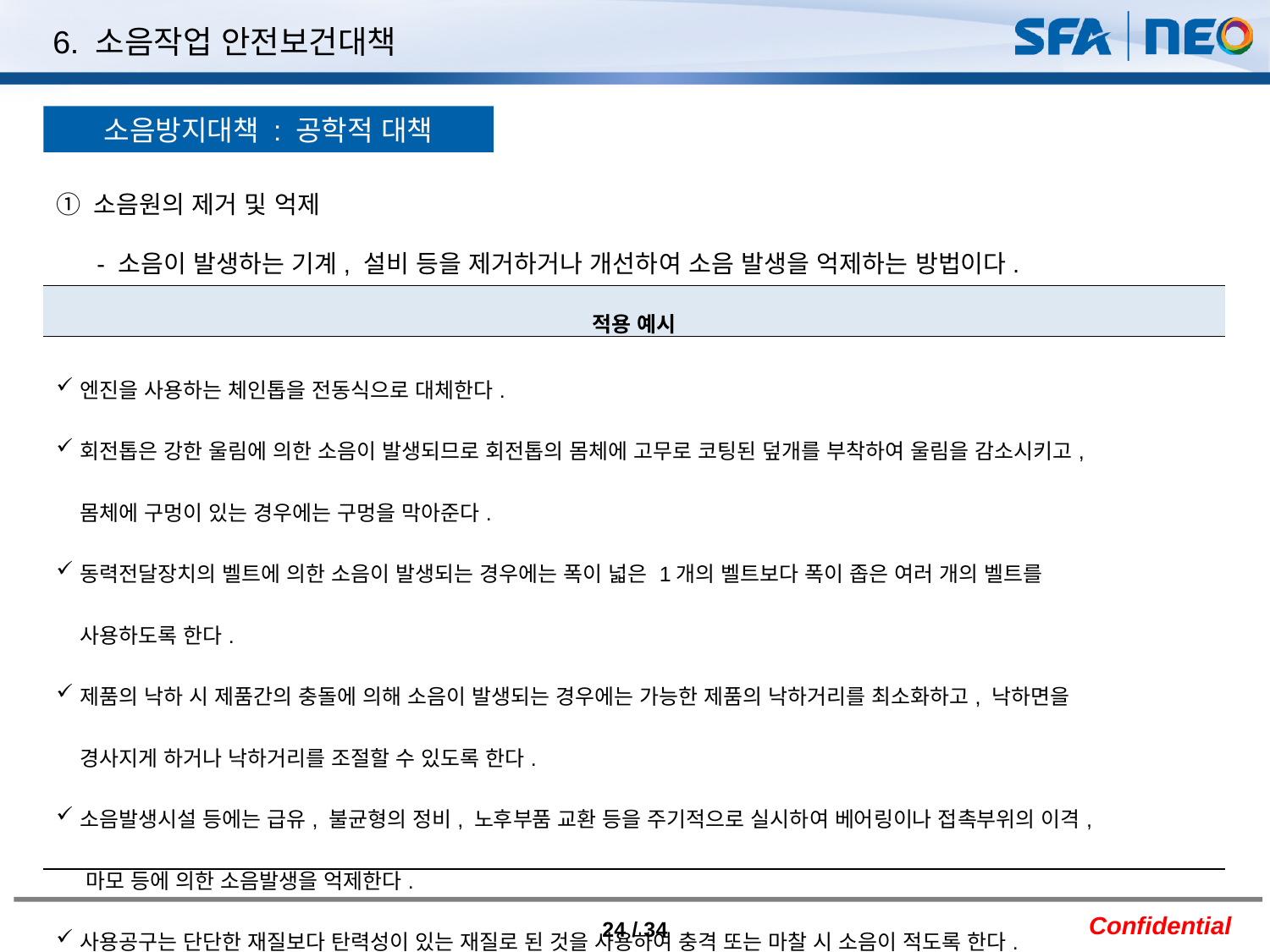

6. 소음작업 안전보건대책
소음방지대책 : 공학적 대책
① 소음원의 제거 및 억제
     - 소음이 발생하는 기계, 설비 등을 제거하거나 개선하여 소음 발생을 억제하는 방법이다.
| 적용 예시 |
| --- |
| 엔진을 사용하는 체인톱을 전동식으로 대체한다. 회전톱은 강한 울림에 의한 소음이 발생되므로 회전톱의 몸체에 고무로 코팅된 덮개를 부착하여 울림을 감소시키고, 몸체에 구멍이 있는 경우에는 구멍을 막아준다. 동력전달장치의 벨트에 의한 소음이 발생되는 경우에는 폭이 넓은 1개의 벨트보다 폭이 좁은 여러 개의 벨트를 사용하도록 한다. 제품의 낙하 시 제품간의 충돌에 의해 소음이 발생되는 경우에는 가능한 제품의 낙하거리를 최소화하고, 낙하면을 경사지게 하거나 낙하거리를 조절할 수 있도록 한다. 소음발생시설 등에는 급유, 불균형의 정비, 노후부품 교환 등을 주기적으로 실시하여 베어링이나 접촉부위의 이격, 마모 등에 의한 소음발생을 억제한다. 사용공구는 단단한 재질보다 탄력성이 있는 재질로 된 것을 사용하여 충격 또는 마찰 시 소음이 적도록 한다. |